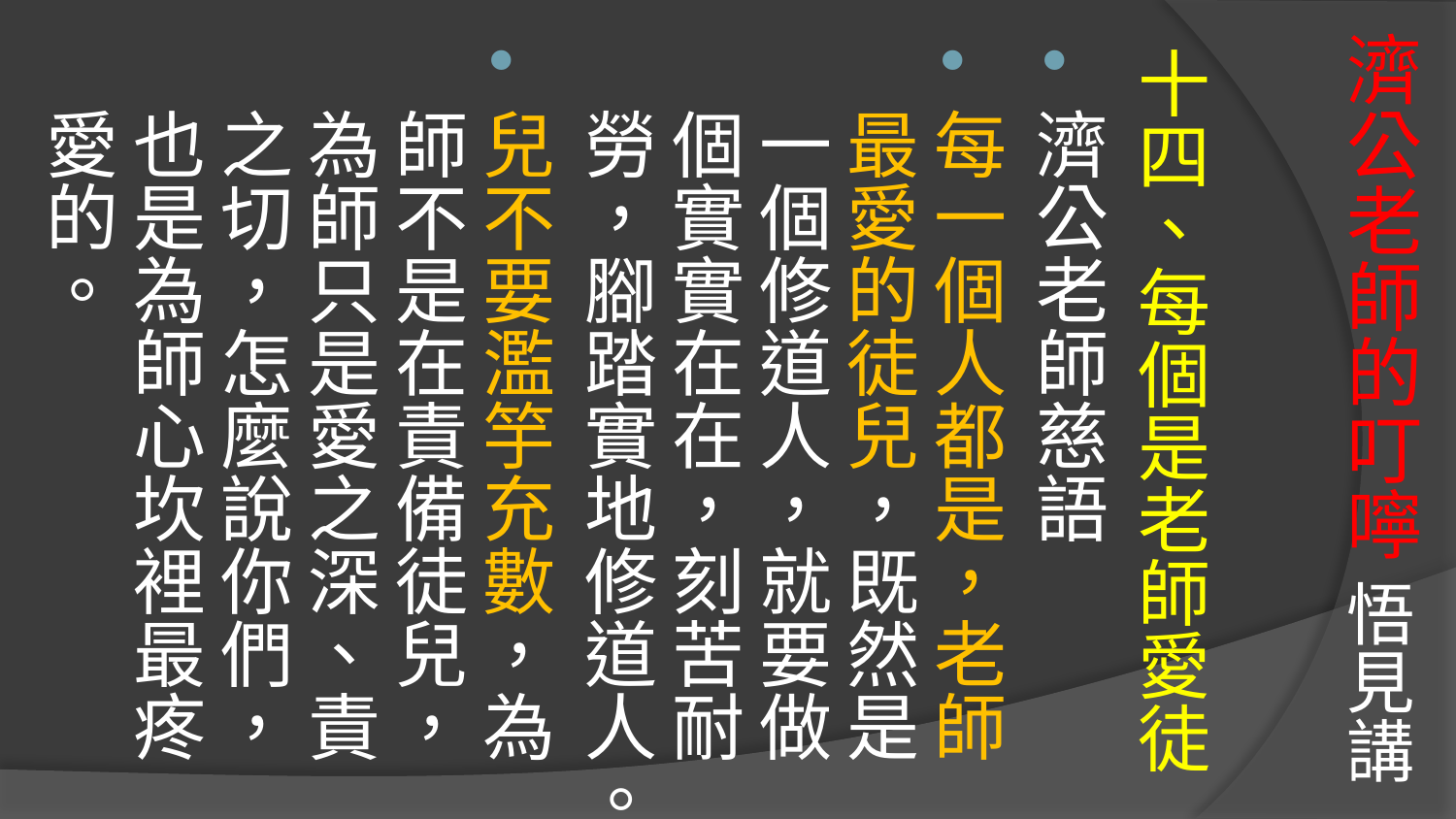

# 濟公老師的叮嚀 悟見講
十四、每個是老師愛徒
濟公老師慈語
每一個人都是，老師最愛的徒兒，既然是一個修道人，就要做個實實在在，刻苦耐勞，腳踏實地修道人。
兒不要濫竽充數，為師不是在責備徒兒，為師只是愛之深、責之切，怎麼說你們，也是為師心坎裡最疼愛的。